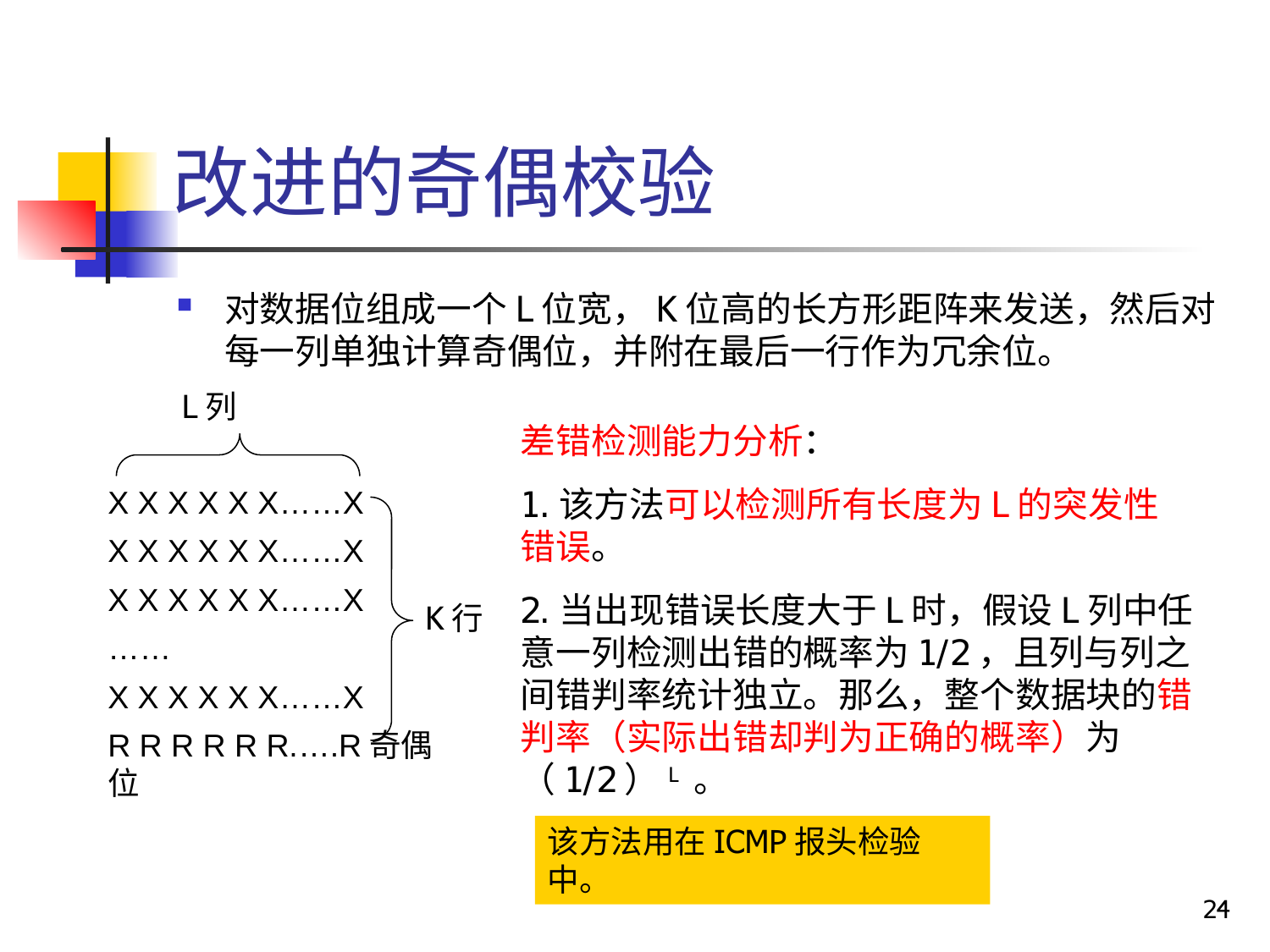

# 改进的奇偶校验
对数据位组成一个L位宽，K位高的长方形距阵来发送，然后对每一列单独计算奇偶位，并附在最后一行作为冗余位。

L列
差错检测能力分析：
1.该方法可以检测所有长度为L的突发性错误。
2.当出现错误长度大于L时，假设L列中任意一列检测出错的概率为1/2，且列与列之间错判率统计独立。那么，整个数据块的错判率（实际出错却判为正确的概率）为（1/2）L 。
X X X X X X……X
X X X X X X……X
X X X X X X……X
……
X X X X X X……X
R R R R R R.….R奇偶位

K行
该方法用在ICMP报头检验中。
24